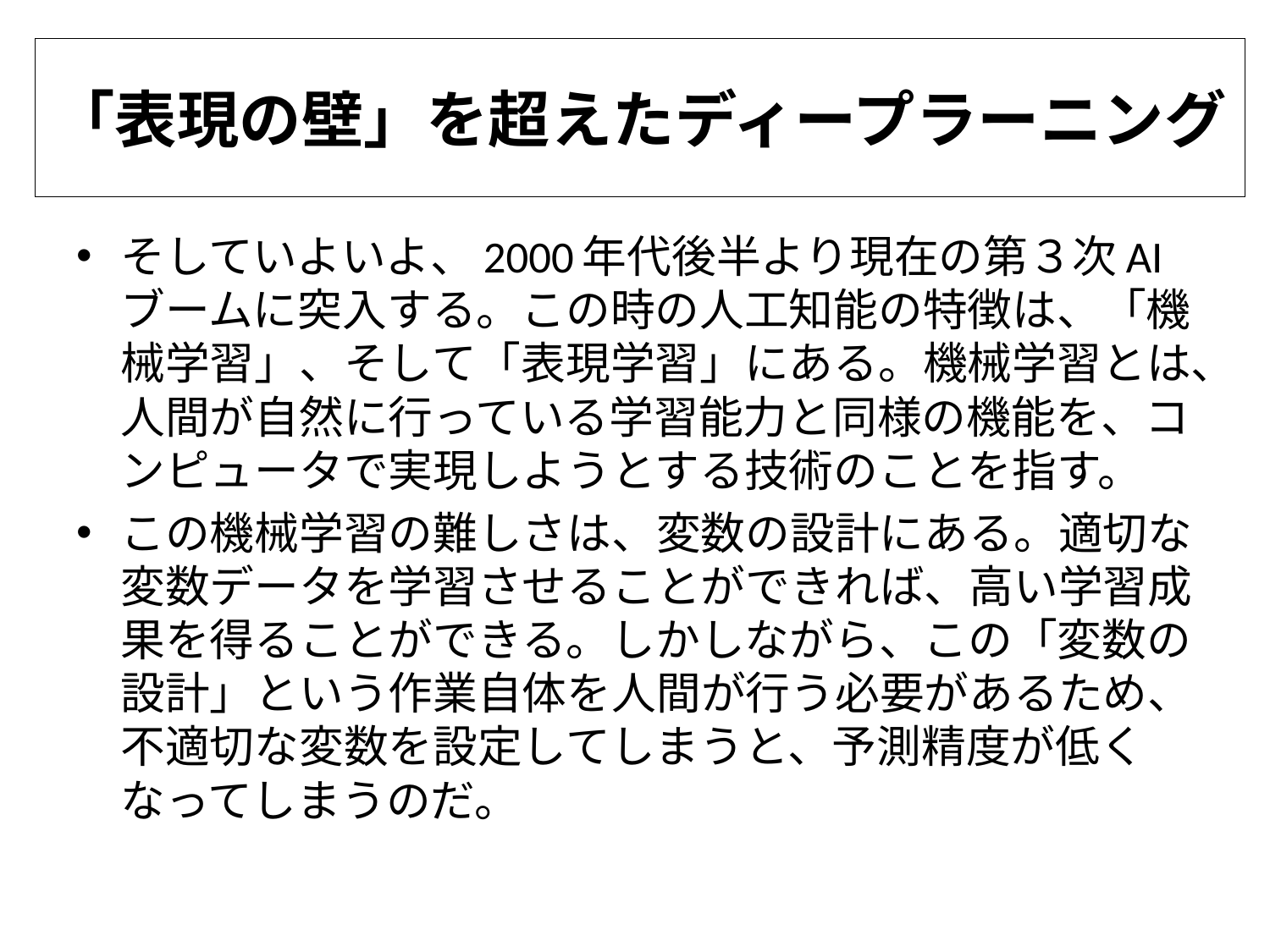

# 「表現の壁」を超えたディープラーニング
そしていよいよ、2000年代後半より現在の第３次AIブームに突入する。この時の人工知能の特徴は、「機械学習」、そして「表現学習」にある。機械学習とは、人間が自然に行っている学習能力と同様の機能を、コンピュータで実現しようとする技術のことを指す。
この機械学習の難しさは、変数の設計にある。適切な変数データを学習させることができれば、高い学習成果を得ることができる。しかしながら、この「変数の設計」という作業自体を人間が行う必要があるため、不適切な変数を設定してしまうと、予測精度が低くなってしまうのだ。